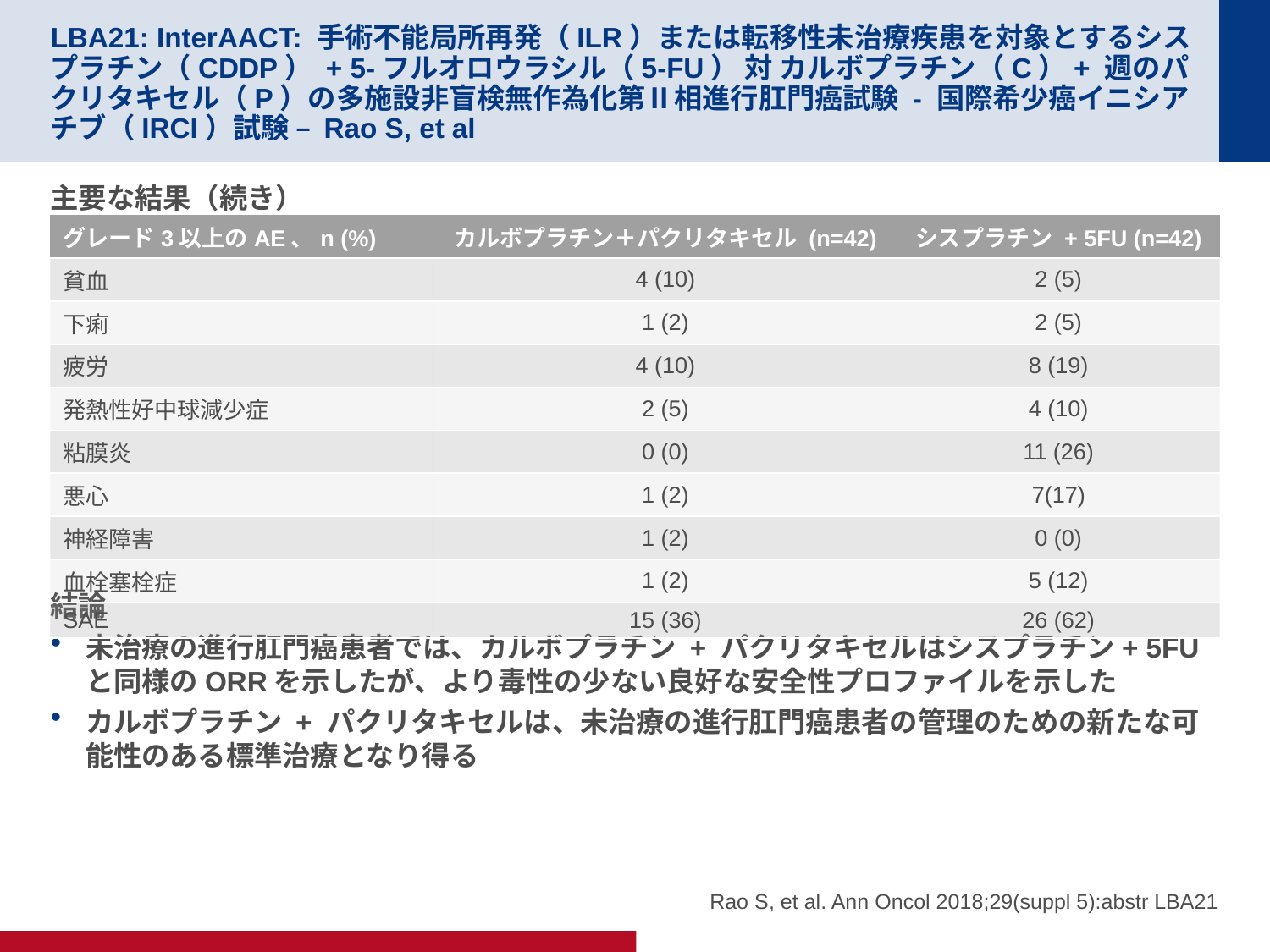

# LBA21: InterAACT: 手術不能局所再発（ILR）または転移性未治療疾患を対象とするシスプラチン（CDDP） + 5-フルオロウラシル（5-FU） 対 カルボプラチン（C）+ 週のパクリタキセル（P）の多施設非盲検無作為化第Ⅱ相進行肛門癌試験 - 国際希少癌イニシアチブ（IRCI）試験 – Rao S, et al
主要な結果（続き）

結論
未治療の進行肛門癌患者では、カルボプラチン + パクリタキセルはシスプラチン+ 5FUと同様のORRを示したが、より毒性の少ない良好な安全性プロファイルを示した
カルボプラチン + パクリタキセルは、未治療の進行肛門癌患者の管理のための新たな可能性のある標準治療となり得る

| グレード3以上のAE、n (%) | カルボプラチン＋パクリタキセル (n=42) | シスプラチン + 5FU (n=42) |
| --- | --- | --- |
| 貧血 | 4 (10) | 2 (5) |
| 下痢 | 1 (2) | 2 (5) |
| 疲労 | 4 (10) | 8 (19) |
| 発熱性好中球減少症 | 2 (5) | 4 (10) |
| 粘膜炎 | 0 (0) | 11 (26) |
| 悪心 | 1 (2) | 7(17) |
| 神経障害 | 1 (2) | 0 (0) |
| 血栓塞栓症 | 1 (2) | 5 (12) |
| SAE | 15 (36) | 26 (62) |
Rao S, et al. Ann Oncol 2018;29(suppl 5):abstr LBA21